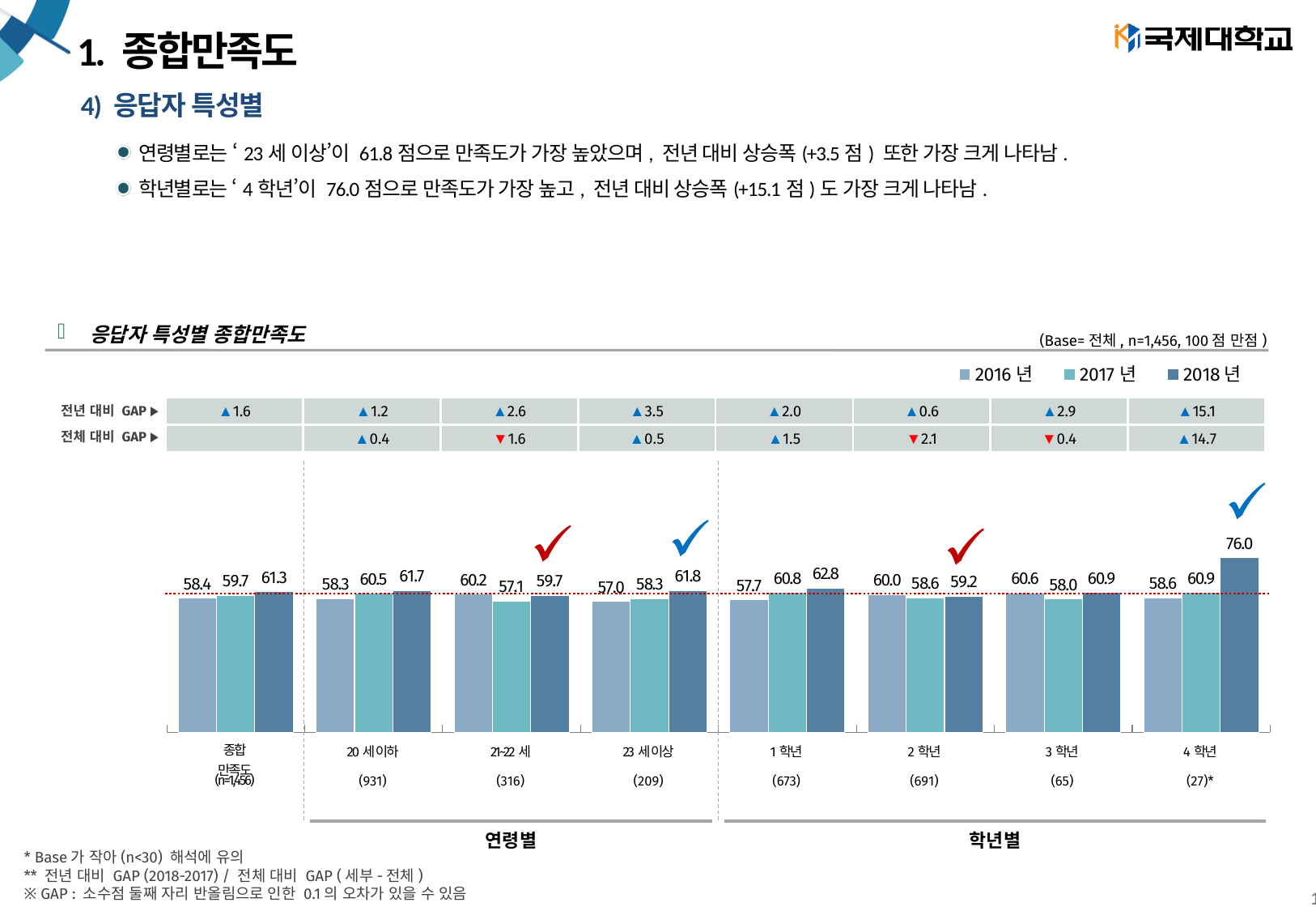

# 1. 종합만족도
4) 응답자 특성별
연령별로는 ‘23세 이상’이 61.8점으로 만족도가 가장 높았으며, 전년 대비 상승폭(+3.5점) 또한 가장 크게 나타남.
학년별로는 ‘4학년’이 76.0점으로 만족도가 가장 높고, 전년 대비 상승폭(+15.1점)도 가장 크게 나타남.
응답자 특성별 종합만족도
(Base=전체, n=1,456, 100점 만점)

### Chart

| Category | 2016년 | 2017년 | 2018년 |
|---|---|---|---|
| 전체 | 58.42566273518995 | 59.72335110082826 | 61.27502369997913 |
| 20세 이하 | 58.25723259945077 | 60.500491748457776 | 61.70523670877775 |
| 21~22세 | 60.1806266628471 | 57.13040777688763 | 59.66802505974085 |
| 23세 이상 | 57.01607529629418 | 58.27648494512484 | 61.78834072927869 |
| 1학년 | 57.67944530156104 | 60.798622624166995 | 62.815522364756546 |
| 2학년 | 60.03057592460026 | 58.58499242751154 | 59.2345963857484 |
| 3학년 | 60.6249998591821 | 58.04727768495315 | 60.902886073358594 |
| 4학년 | 58.639410848765436 | 60.92748617514294 | 75.99237993955185 |
| ▲1.6 | ▲1.2 | ▲2.6 | ▲3.5 | ▲2.0 | ▲0.6 | ▲2.9 | ▲15.1 |
| --- | --- | --- | --- | --- | --- | --- | --- |
|  | ▲0.4 | ▼1.6 | ▲0.5 | ▲1.5 | ▼2.1 | ▼0.4 | ▲14.7 |
전년 대비 GAP ▶
전체 대비 GAP ▶

| 종합 만족도 | 20세 이하 | 21~22세 | 23세 이상 | 1학년 | 2학년 | 3학년 | 4학년 |
| --- | --- | --- | --- | --- | --- | --- | --- |
| (n=1,456) | (931) | (316) | (209) | (673) | (691) | (65) | (27)\* |
| 연령별 |
| --- |
| 학년별 |
| --- |
* Base가 작아(n<30) 해석에 유의
** 전년 대비 GAP (2018-2017) / 전체 대비 GAP (세부-전체)
※ GAP : 소수점 둘째 자리 반올림으로 인한 0.1의 오차가 있을 수 있음